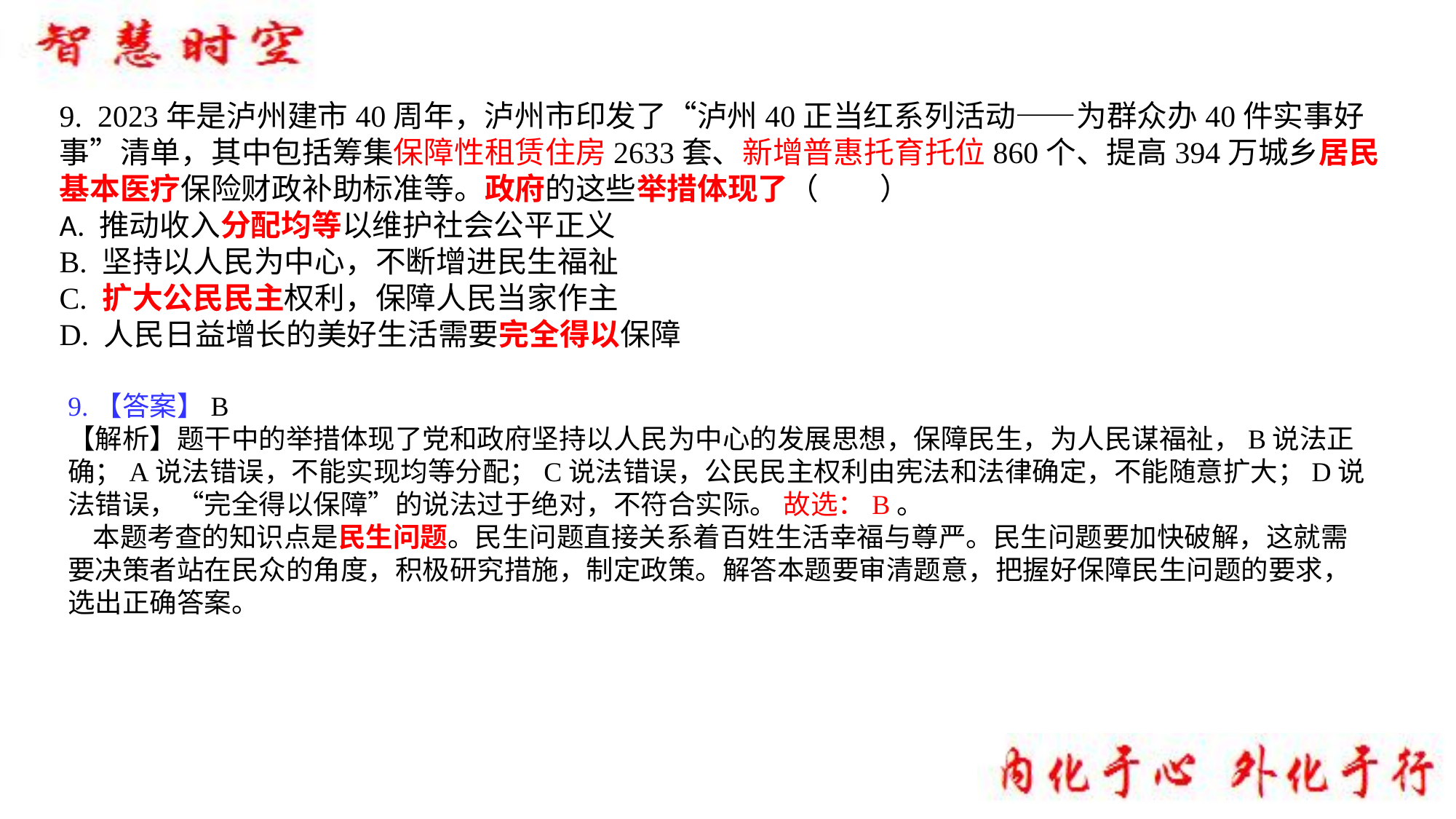

9.  2023年是泸州建市40周年，泸州市印发了“泸州40正当红系列活动——为群众办40件实事好事”清单，其中包括筹集保障性租赁住房2633套、新增普惠托育托位860个、提高394万城乡居民基本医疗保险财政补助标准等。政府的这些举措体现了（　　）A. 推动收入分配均等以维护社会公平正义
B. 坚持以人民为中心，不断增进民生福祉
C. 扩大公民民主权利，保障人民当家作主
D. 人民日益增长的美好生活需要完全得以保障
9.【答案】B【解析】题干中的举措体现了党和政府坚持以人民为中心的发展思想，保障民生，为人民谋福祉，B说法正确；A说法错误，不能实现均等分配；C说法错误，公民民主权利由宪法和法律确定，不能随意扩大；D说法错误，“完全得以保障”的说法过于绝对，不符合实际。 故选：B。
   本题考查的知识点是民生问题。民生问题直接关系着百姓生活幸福与尊严。民生问题要加快破解，这就需要决策者站在民众的角度，积极研究措施，制定政策。解答本题要审清题意，把握好保障民生问题的要求，选出正确答案。